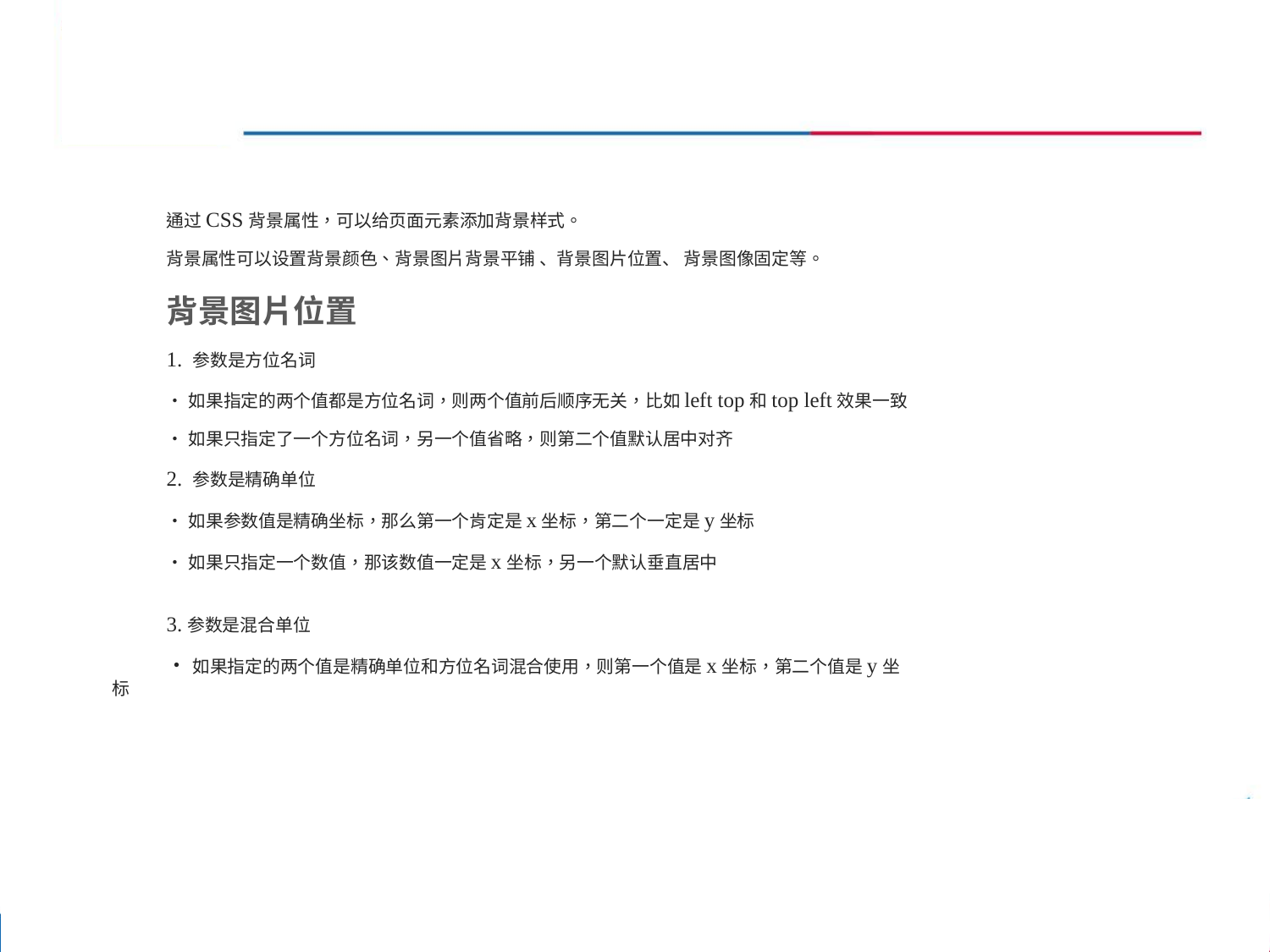

通过CSS背景属性，可以给页面元素添加背景样式。
背景属性可以设置背景颜色、背景图片背景平铺 、背景图片位置、 背景图像固定等。
背景图片位置
1. 参数是方位名词
•如果指定的两个值都是方位名词，则两个值前后顺序无关，比如left top和top left效果一致
•如果只指定了一个方位名词，另一个值省略，则第二个值默认居中对齐
2. 参数是精确单位
•如果参数值是精确坐标，那么第一个肯定是x坐标，第二个一定是y坐标
•如果只指定一个数值，那该数值一定是x坐标，另一个默认垂直居中
3.参数是混合单位
•如果指定的两个值是精确单位和方位名词混合使用，则第一个值是x坐标，第二个值是y坐标